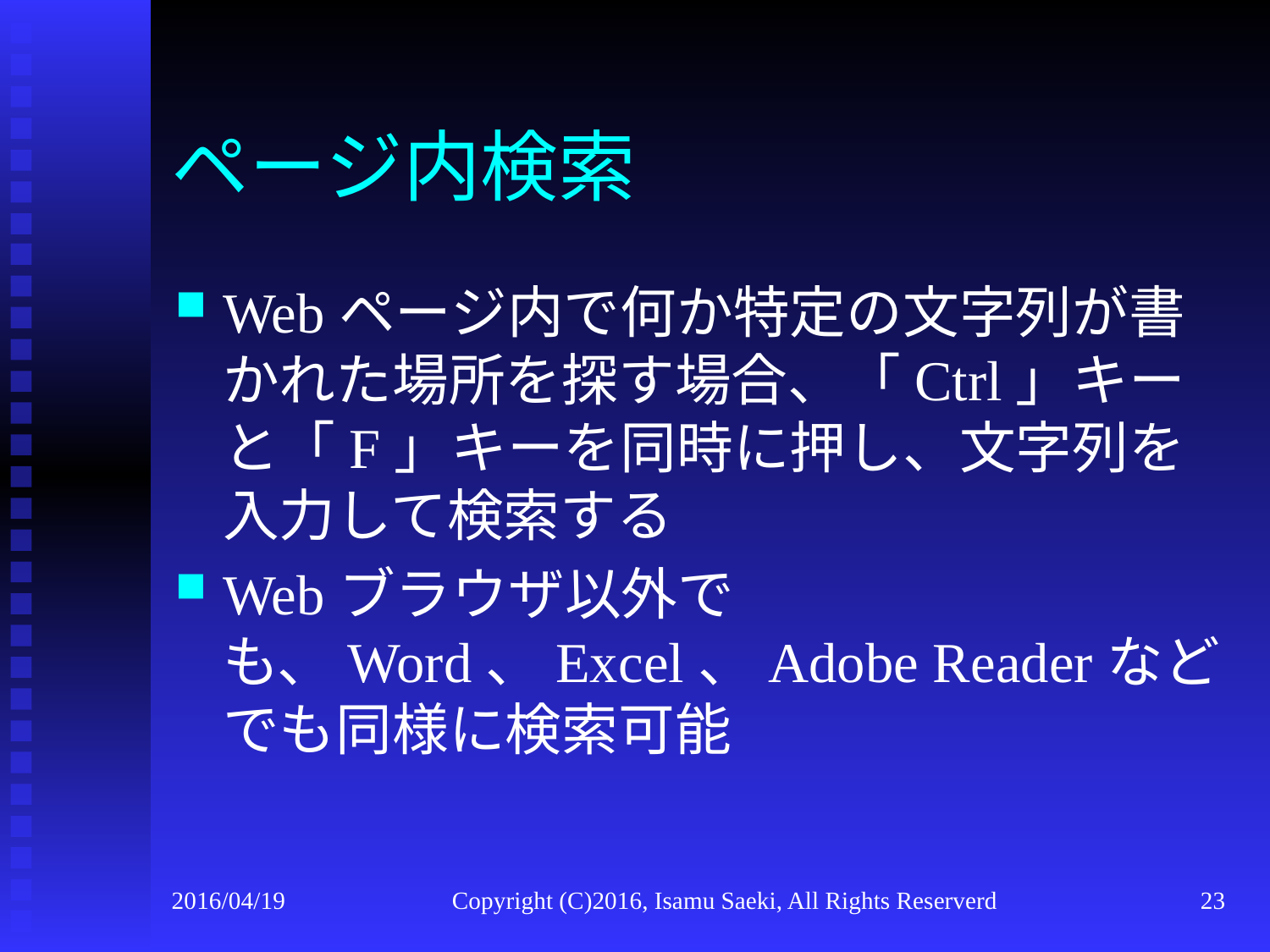

# ページ内検索
Webページ内で何か特定の文字列が書かれた場所を探す場合、「Ctrl」キーと「F」キーを同時に押し、文字列を入力して検索する
Webブラウザ以外でも、Word、Excel、Adobe Readerなどでも同様に検索可能
2016/04/19
Copyright (C)2016, Isamu Saeki, All Rights Reserverd
23